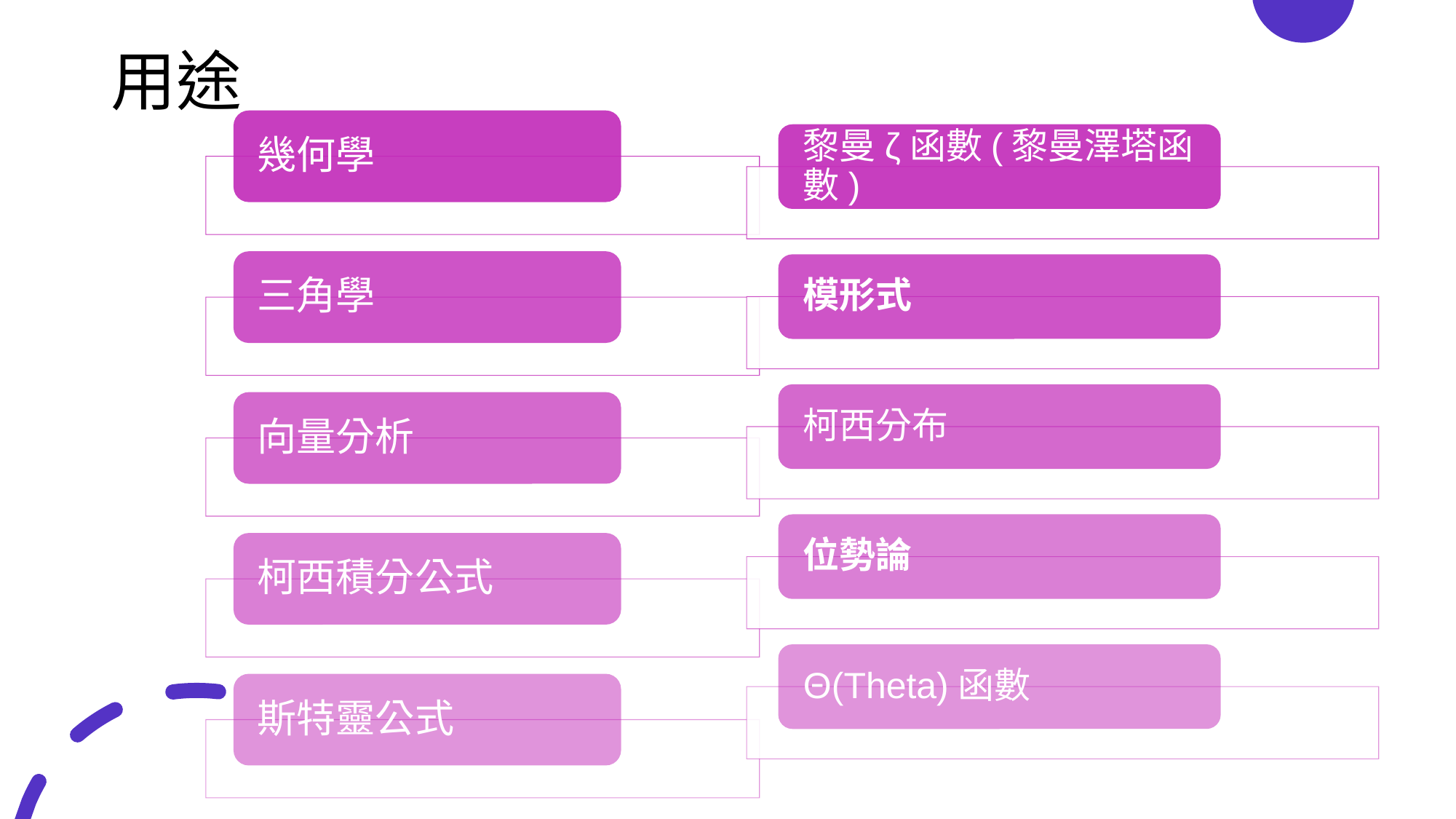

# 用途
黎曼ζ函數(黎曼澤塔函數)
模形式
柯西分布
位勢論
Θ(Theta)函數
幾何學
三角學
向量分析
柯西積分公式
斯特靈公式